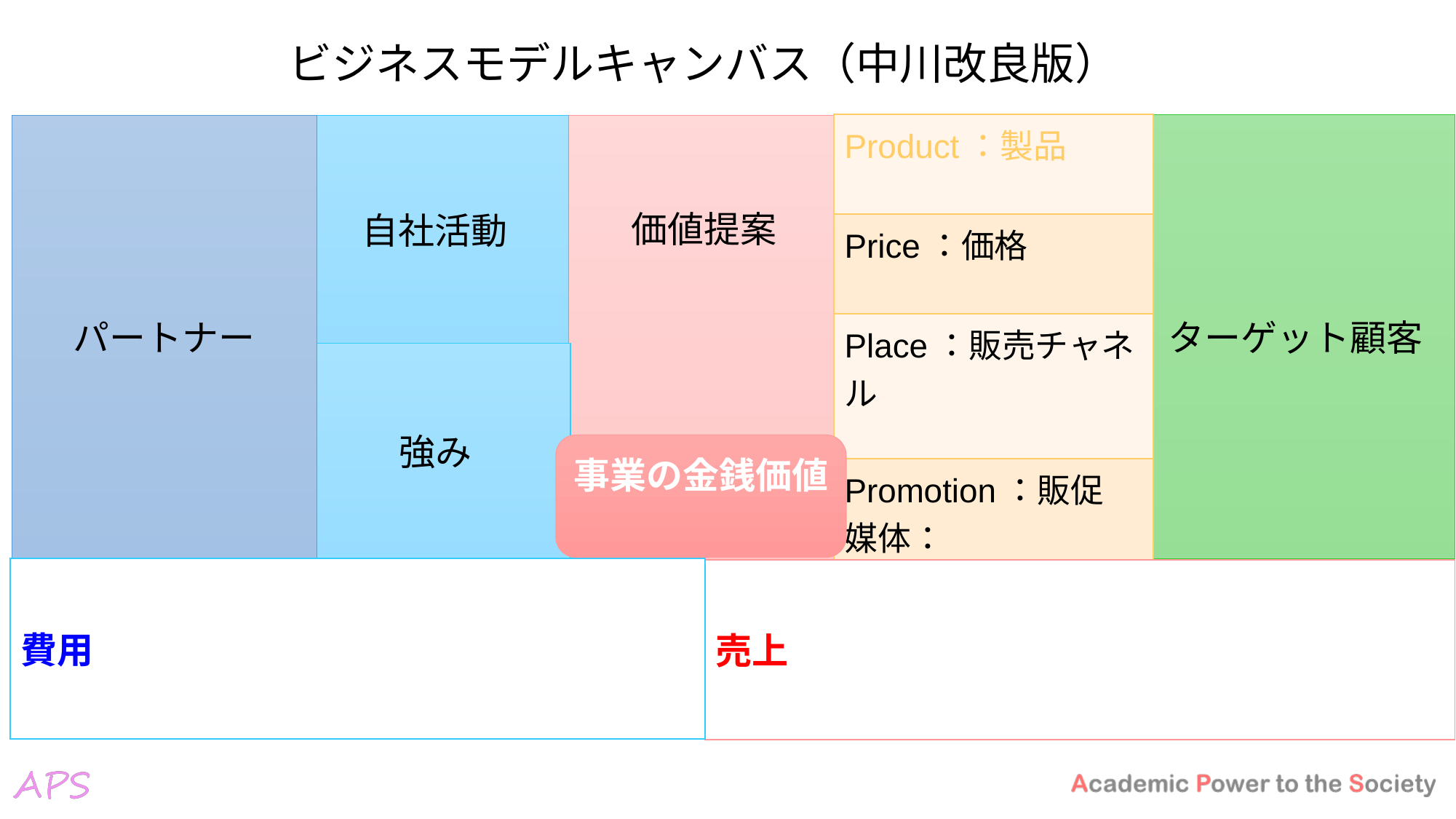

# ビジネスモデルキャンバス（中川改良版）
ターゲット顧客
| Product：製品 |
| --- |
| Price：価格 |
| Place：販売チャネル |
| Promotion：販促 媒体： メッセージ： |
パートナー
自社活動
価値提案

強み
事業の金銭価値

費用
売上